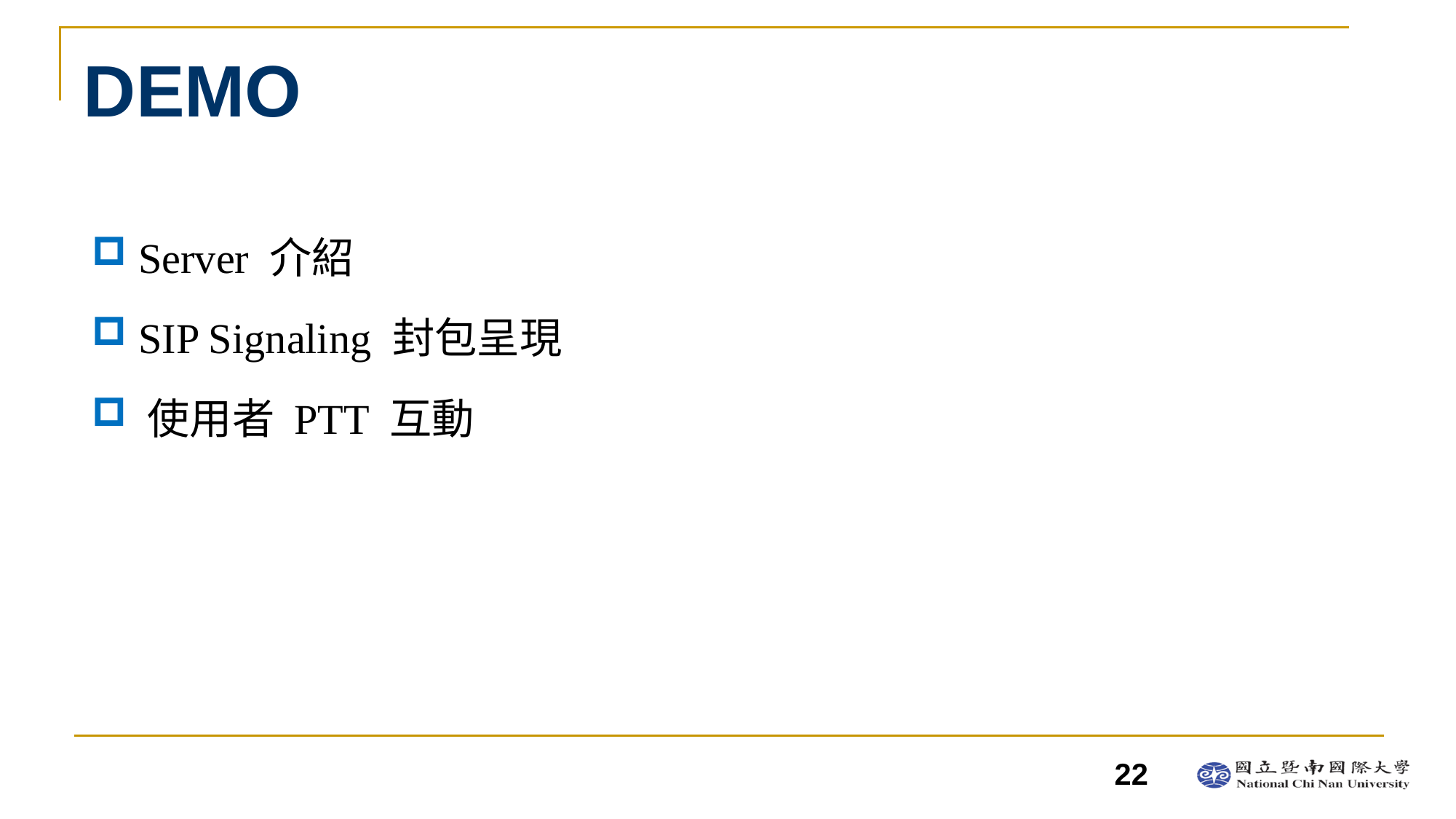

# DEMO
 Server 介紹
 SIP Signaling 封包呈現
 使用者 PTT 互動